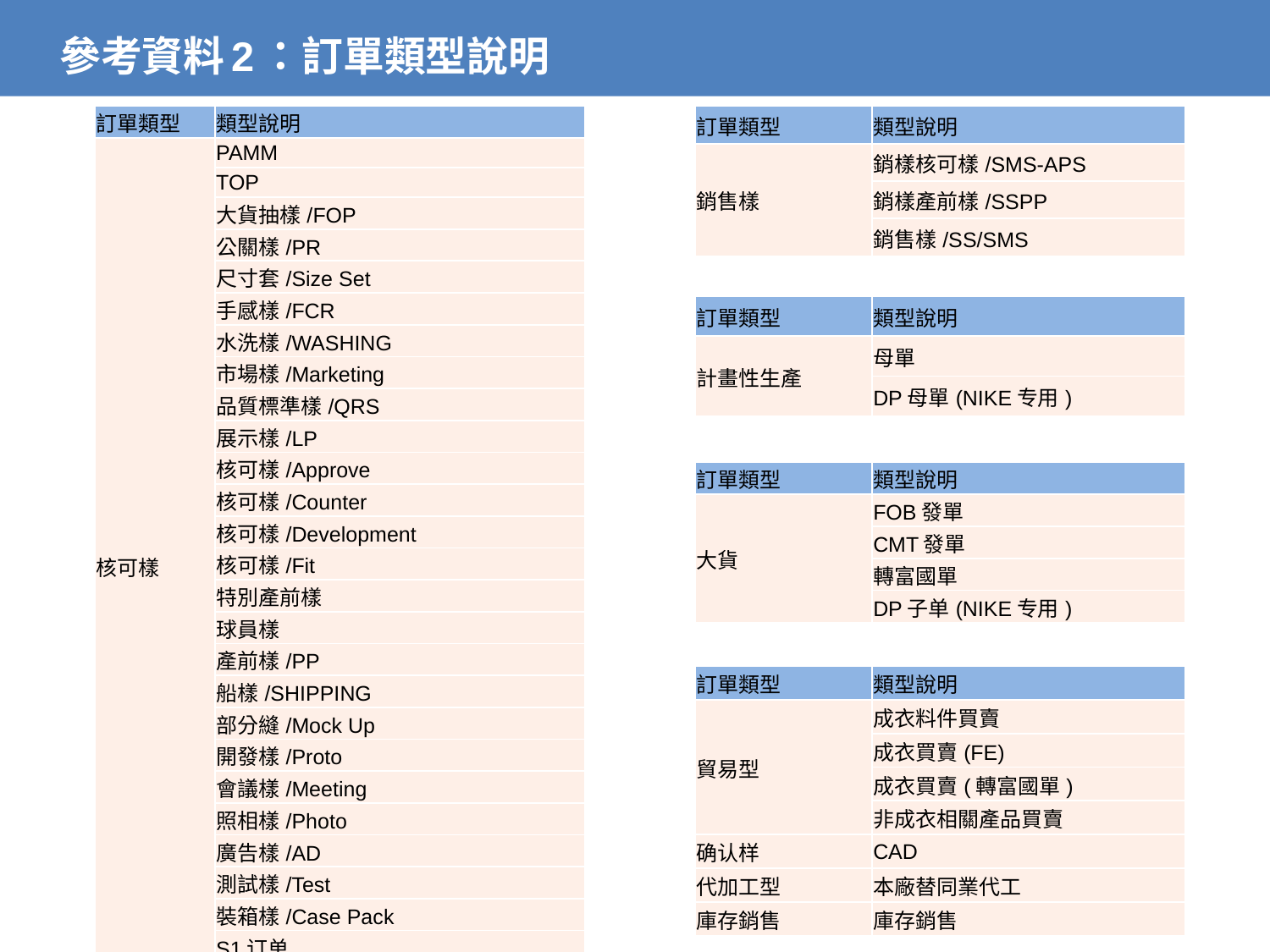

# 參考資料2：訂單類型說明
| 訂單類型 | 類型說明 |
| --- | --- |
| 銷售樣 | 銷樣核可樣/SMS-APS |
|  | 銷樣產前樣/SSPP |
|  | 銷售樣/SS/SMS |
| 訂單類型 | 類型說明 |
| --- | --- |
| 核可樣 | PAMM |
|  | TOP |
|  | 大貨抽樣/FOP |
|  | 公關樣/PR |
|  | 尺寸套/Size Set |
|  | 手感樣/FCR |
|  | 水洗樣/WASHING |
|  | 市場樣/Marketing |
|  | 品質標準樣/QRS |
|  | 展示樣/LP |
|  | 核可樣/Approve |
|  | 核可樣/Counter |
|  | 核可樣/Development |
|  | 核可樣/Fit |
|  | 特別產前樣 |
|  | 球員樣 |
|  | 產前樣/PP |
|  | 船樣/SHIPPING |
|  | 部分縫/Mock Up |
|  | 開發樣/Proto |
|  | 會議樣/Meeting |
|  | 照相樣/Photo |
|  | 廣告樣/AD |
|  | 測試樣/Test |
|  | 裝箱樣/Case Pack |
|  | S1订单 |
|  | 免费样 |
| 訂單類型 | 類型說明 |
| --- | --- |
| 計畫性生產 | 母單 |
|  | DP母單(NIKE专用) |
| 訂單類型 | 類型說明 |
| --- | --- |
| 大貨 | FOB發單 |
|  | CMT發單 |
|  | 轉富國單 |
|  | DP子单(NIKE专用) |
| 訂單類型 | 類型說明 |
| --- | --- |
| 貿易型 | 成衣料件買賣 |
|  | 成衣買賣(FE) |
|  | 成衣買賣(轉富國單) |
|  | 非成衣相關產品買賣 |
| 确认样 | CAD |
| 代加工型 | 本廠替同業代工 |
| 庫存銷售 | 庫存銷售 |